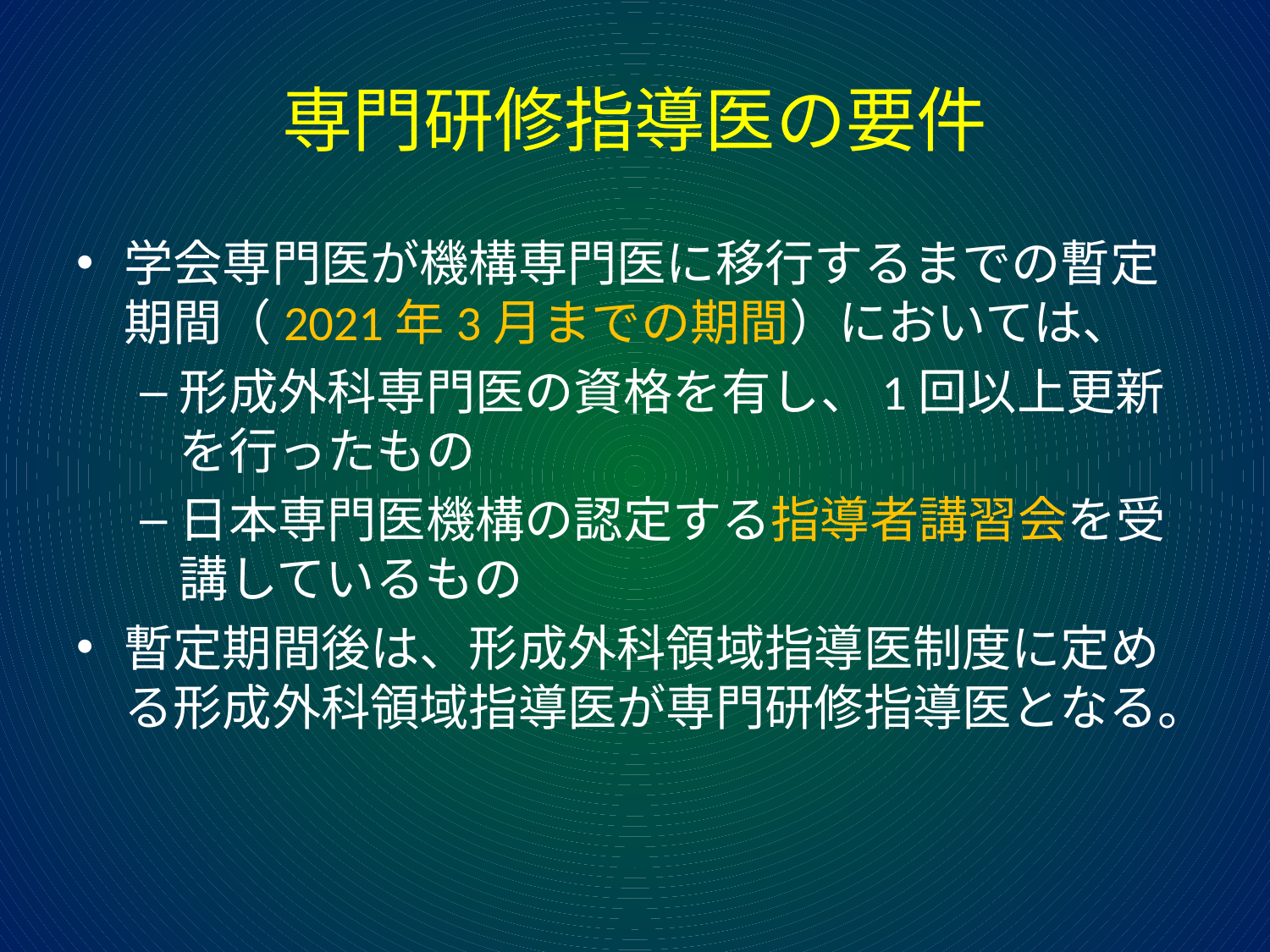

# 専門研修指導医の要件
学会専門医が機構専門医に移行するまでの暫定期間（2021年3月までの期間）においては、
形成外科専門医の資格を有し、1回以上更新を行ったもの
日本専門医機構の認定する指導者講習会を受講しているもの
暫定期間後は、形成外科領域指導医制度に定める形成外科領域指導医が専門研修指導医となる。